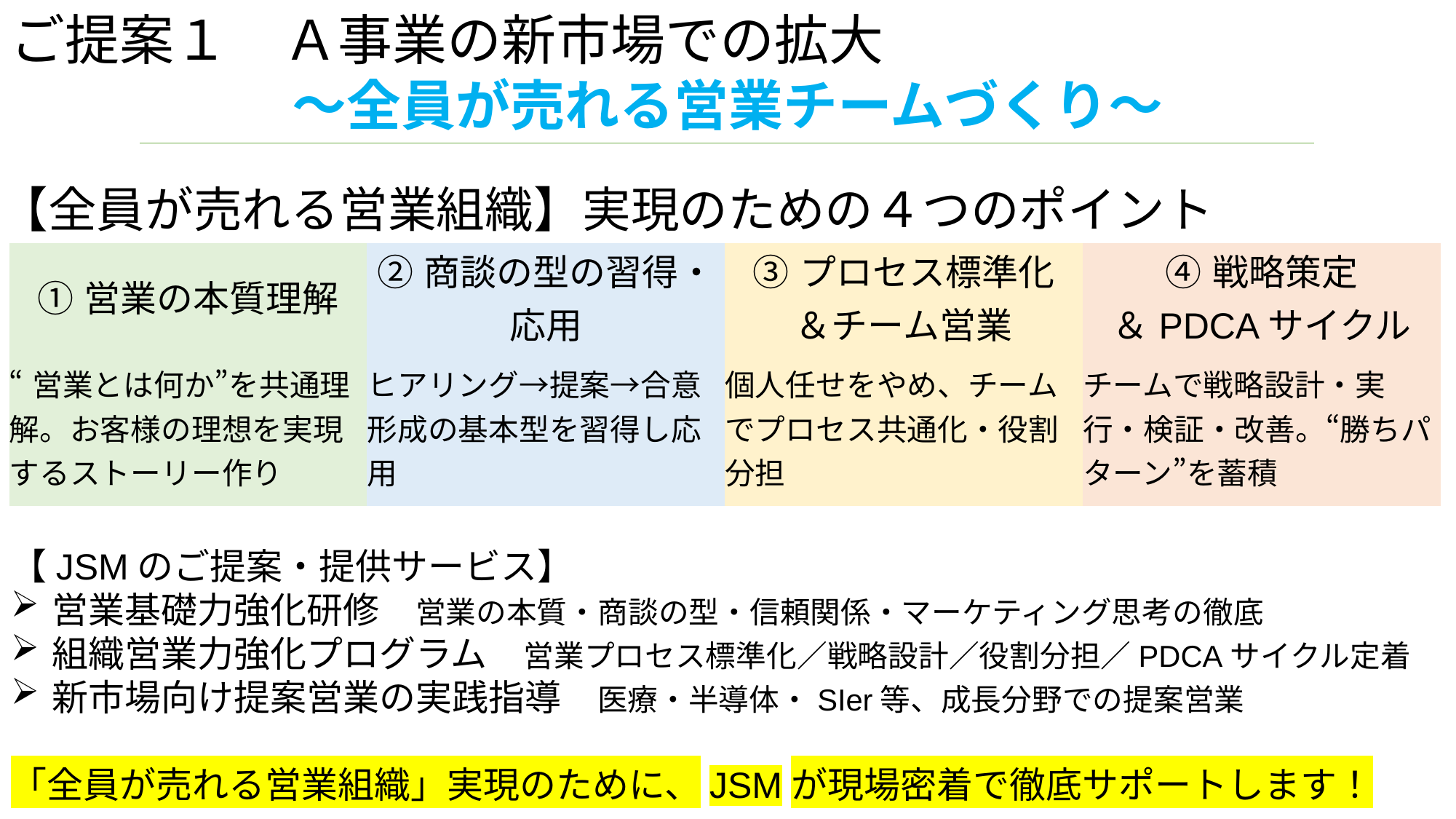

ご提案１　Ａ事業の新市場での拡大
～全員が売れる営業チームづくり～
【全員が売れる営業組織】実現のための４つのポイント
| ①営業の本質理解 | ②商談の型の習得・応用 | ③プロセス標準化 ＆チーム営業 | ④戦略策定 ＆PDCAサイクル |
| --- | --- | --- | --- |
| “営業とは何か”を共通理解。お客様の理想を実現するストーリー作り | ヒアリング→提案→合意形成の基本型を習得し応用 | 個人任せをやめ、チームでプロセス共通化・役割分担 | チームで戦略設計・実行・検証・改善。“勝ちパターン”を蓄積 |
【JSMのご提案・提供サービス】
営業基礎力強化研修　営業の本質・商談の型・信頼関係・マーケティング思考の徹底
組織営業力強化プログラム　営業プロセス標準化／戦略設計／役割分担／PDCAサイクル定着
新市場向け提案営業の実践指導　医療・半導体・SIer等、成長分野での提案営業

「全員が売れる営業組織」実現のために、JSMが現場密着で徹底サポートします！